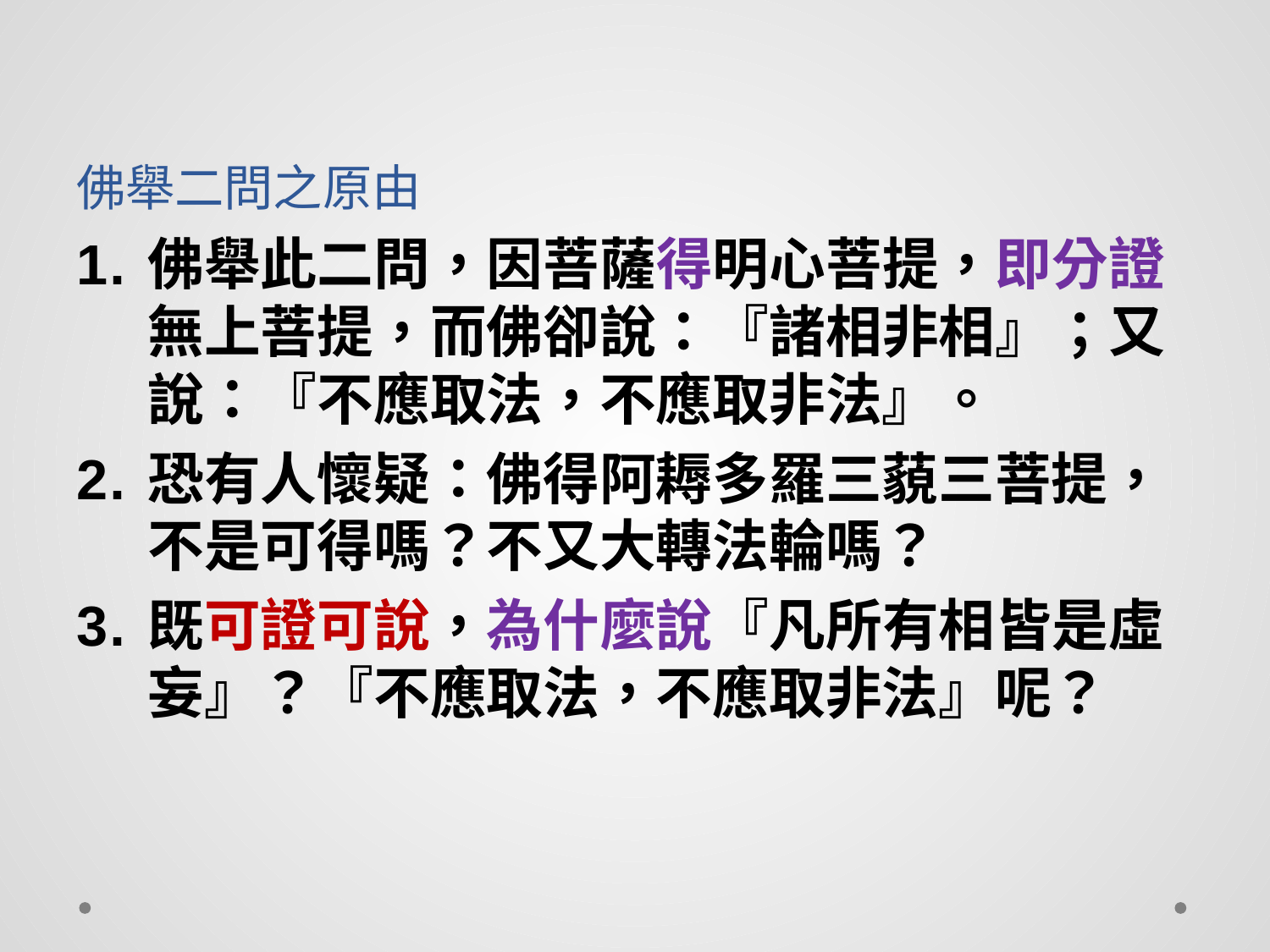

# 佛舉二問之原由
佛舉此二問，因菩薩得明心菩提，即分證無上菩提，而佛卻說：『諸相非相』；又說：『不應取法，不應取非法』。
恐有人懷疑：佛得阿耨多羅三藐三菩提，不是可得嗎？不又大轉法輪嗎？
既可證可說，為什麼說『凡所有相皆是虛妄』？『不應取法，不應取非法』呢？